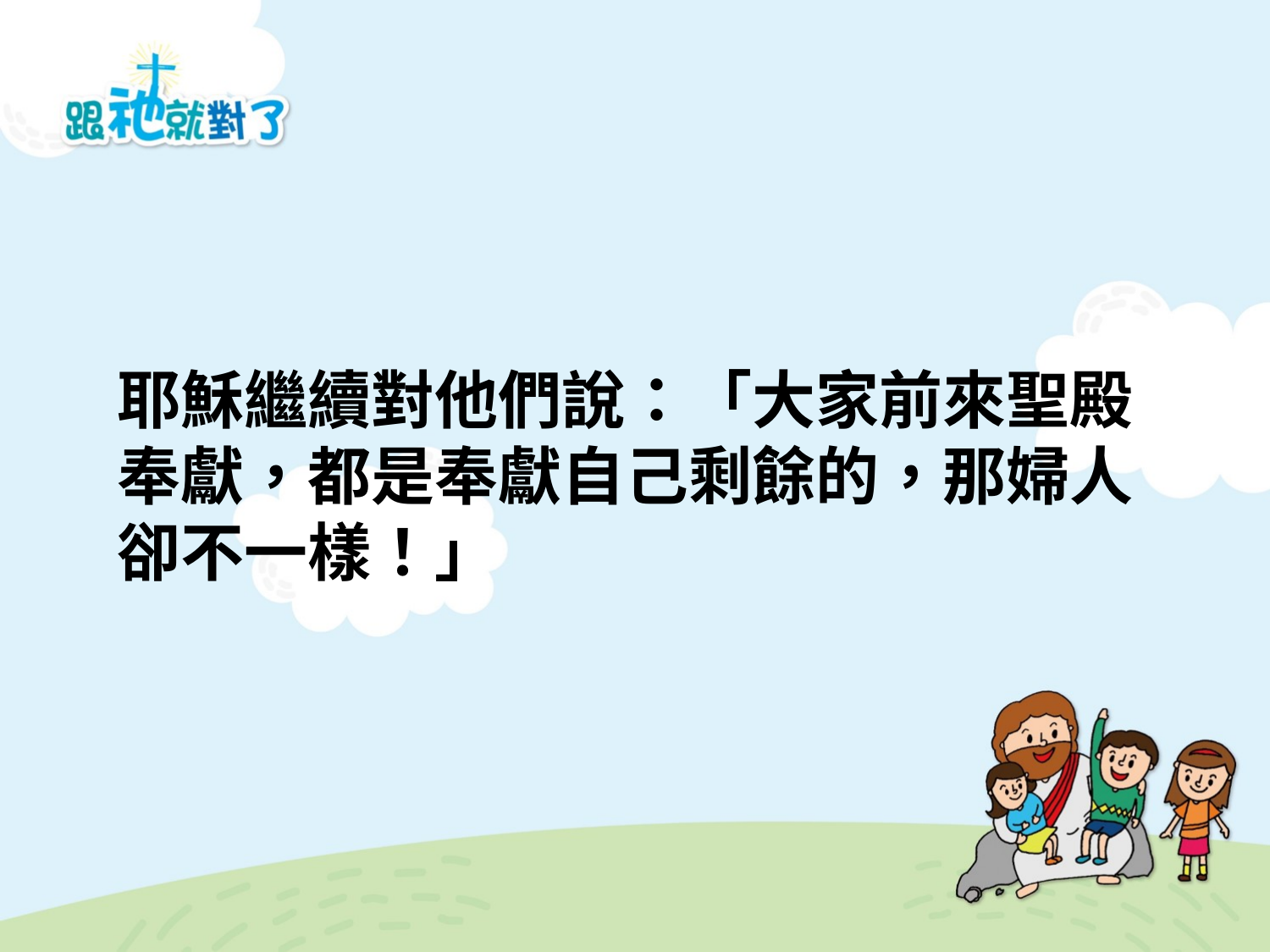

耶穌繼續對他們說：「大家前來聖殿奉獻，都是奉獻自己剩餘的，那婦人卻不一樣！」